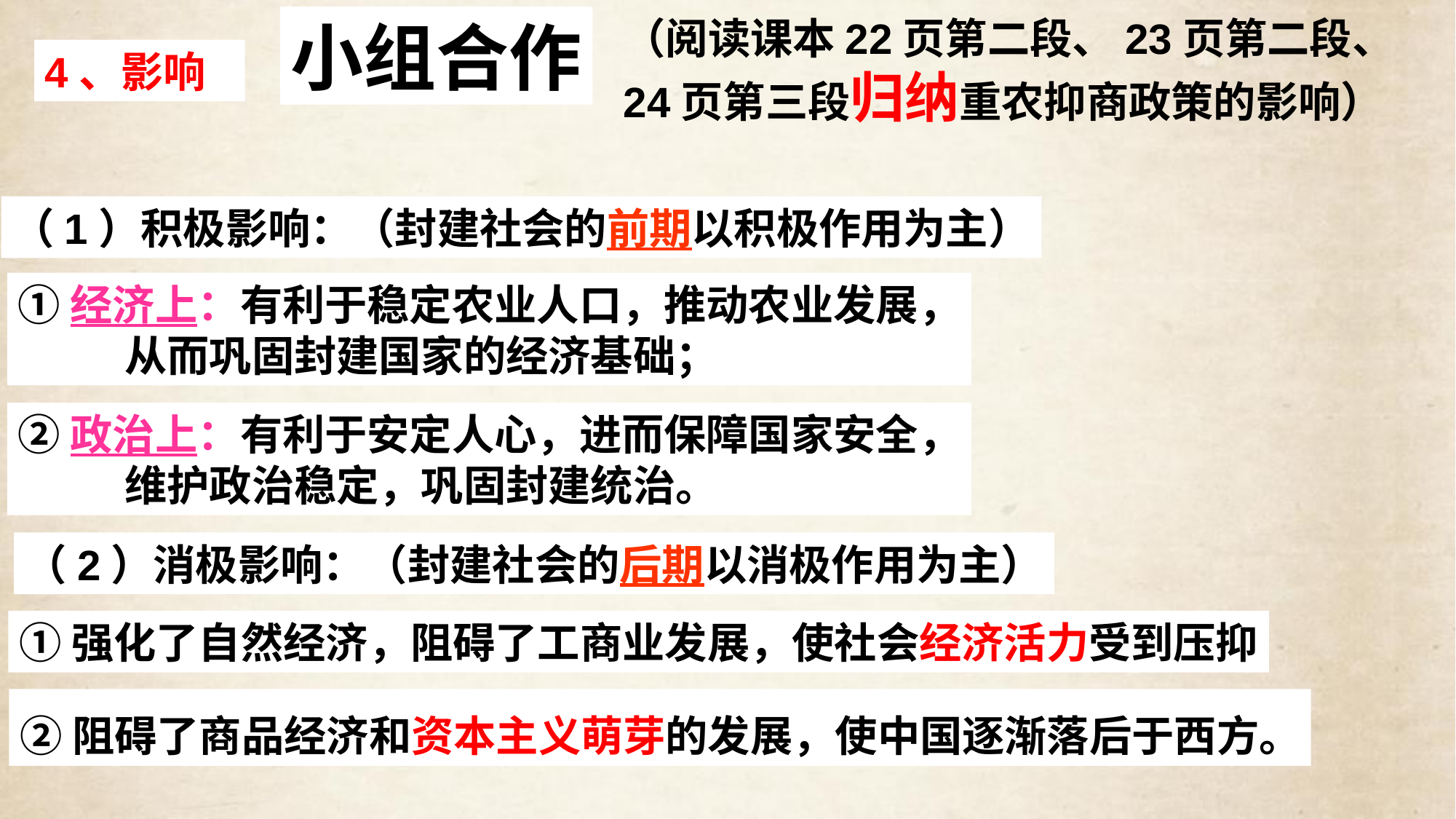

小组合作
（阅读课本22页第二段、23页第二段、24页第三段归纳重农抑商政策的影响）
4、影响
（1）积极影响：（封建社会的前期以积极作用为主）
①经济上：有利于稳定农业人口，推动农业发展，
          从而巩固封建国家的经济基础；
②政治上：有利于安定人心，进而保障国家安全，
          维护政治稳定，巩固封建统治。
（2）消极影响：（封建社会的后期以消极作用为主）
①强化了自然经济，阻碍了工商业发展，使社会经济活力受到压抑
②阻碍了商品经济和资本主义萌芽的发展，使中国逐渐落后于西方。